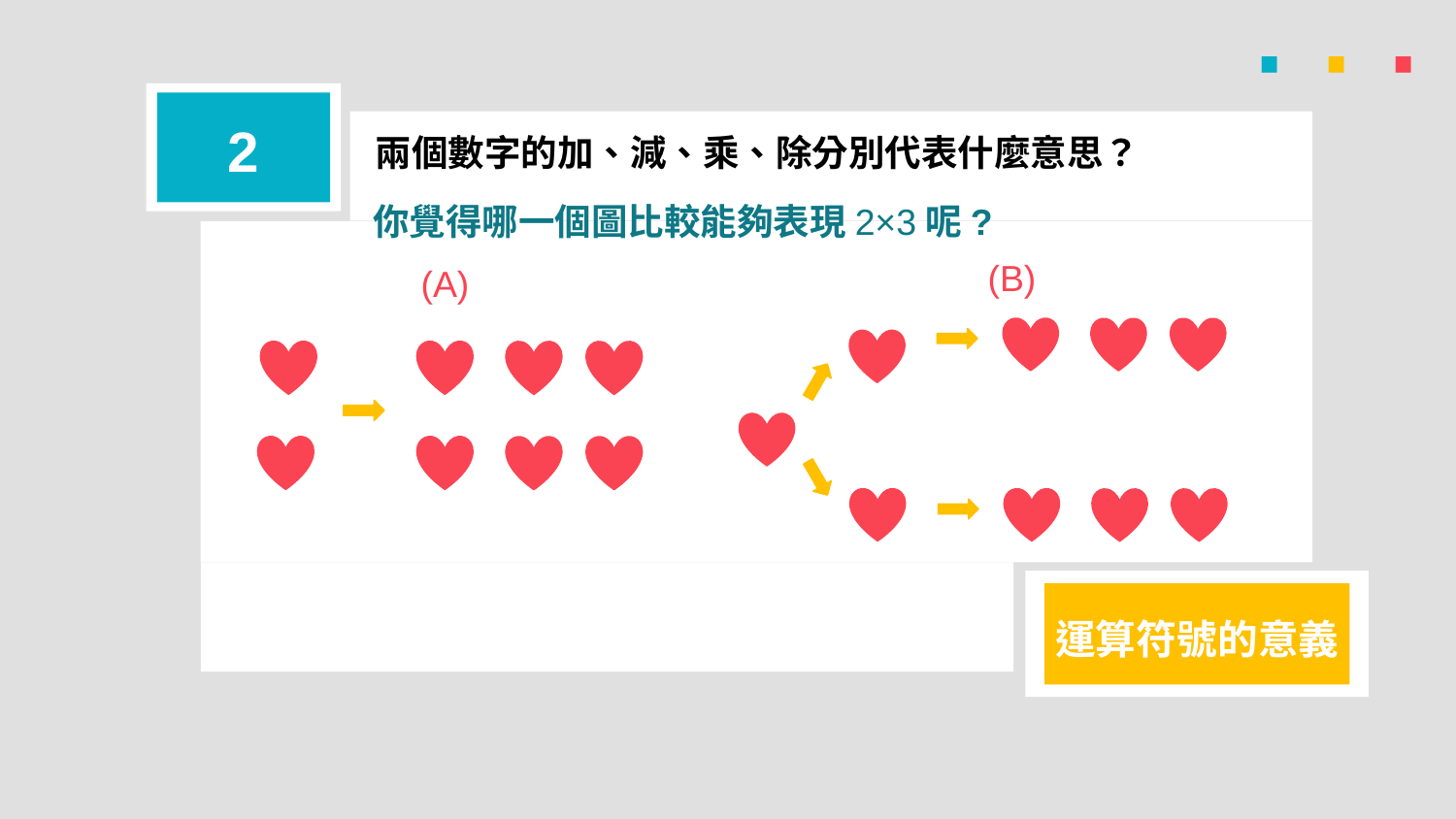

· · ·

2

兩個數字的加、減、乘、除分別代表什麼意思？
你覺得哪一個圖比較能夠表現2×3呢?
(B)

(A)

運算符號的意義